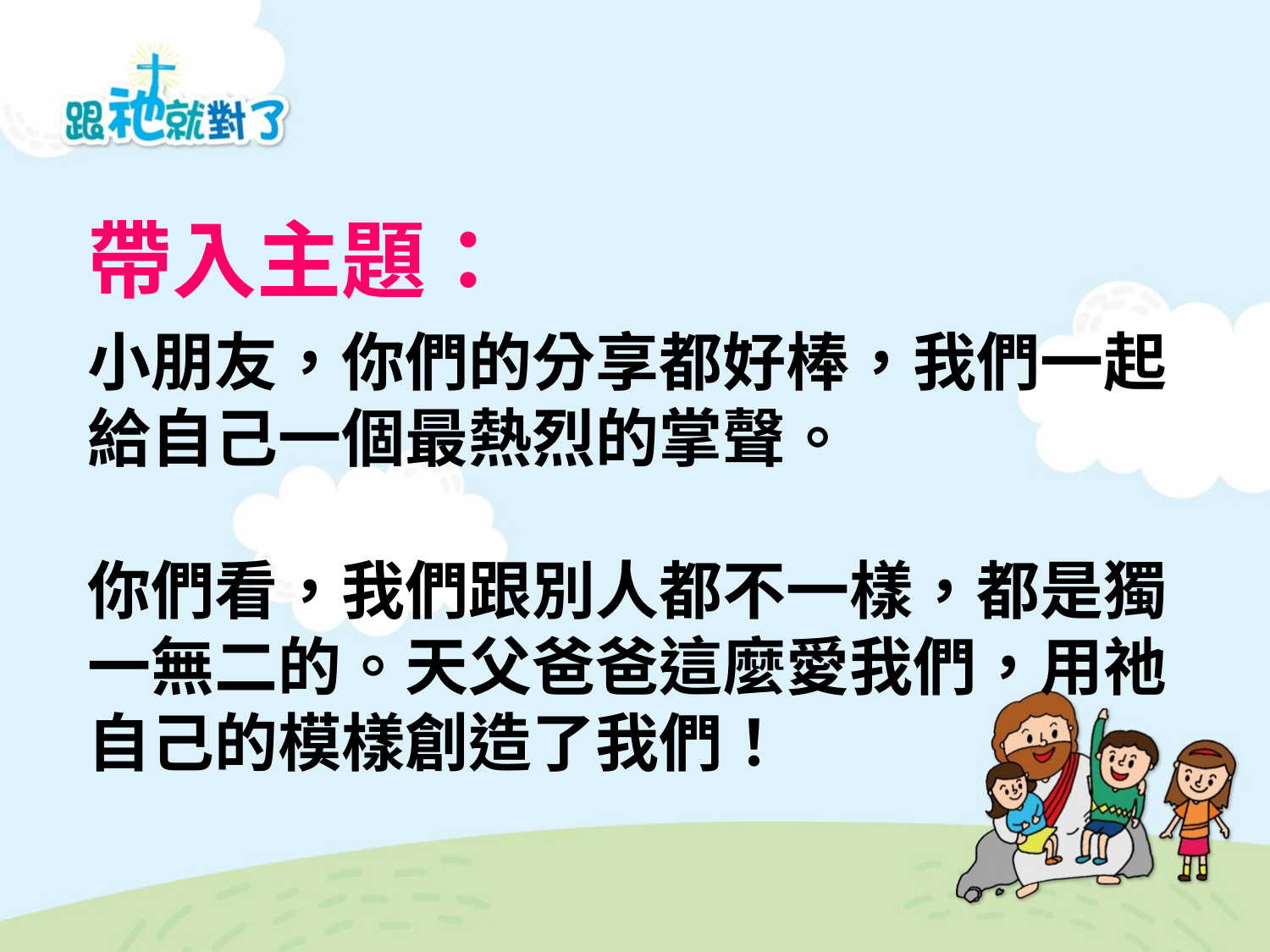

帶入主題：
小朋友，你們的分享都好棒，我們一起給自己一個最熱烈的掌聲。

你們看，我們跟別人都不一樣，都是獨一無二的。天父爸爸這麼愛我們，用祂自己的模樣創造了我們！